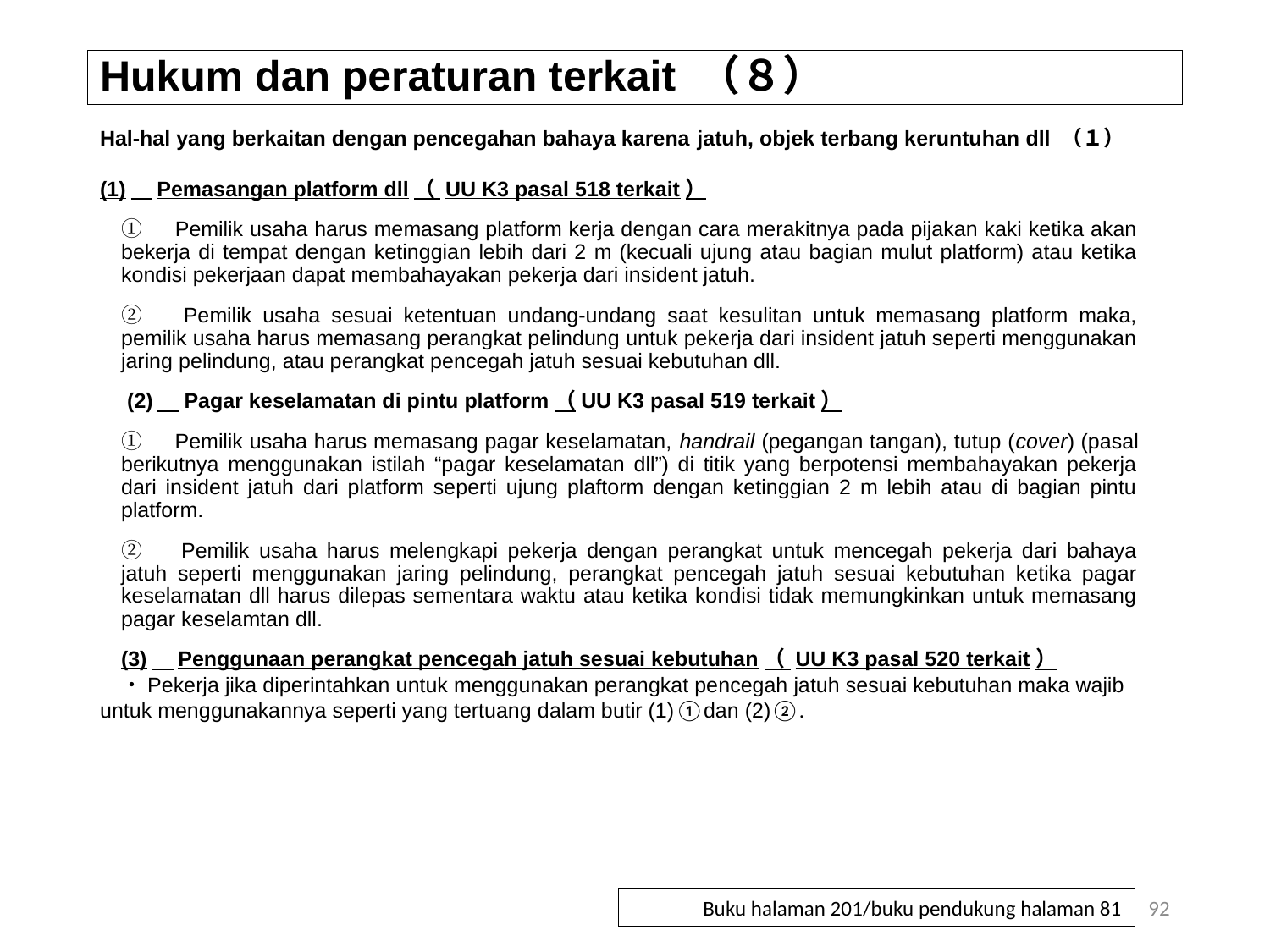

# Hukum dan peraturan terkait （８）
Hal-hal yang berkaitan dengan pencegahan bahaya karena jatuh, objek terbang keruntuhan dll （１）

(1)　Pemasangan platform dll（ UU K3 pasal 518 terkait）
①　Pemilik usaha harus memasang platform kerja dengan cara merakitnya pada pijakan kaki ketika akan bekerja di tempat dengan ketinggian lebih dari 2 m (kecuali ujung atau bagian mulut platform) atau ketika kondisi pekerjaan dapat membahayakan pekerja dari insident jatuh.
②　Pemilik usaha sesuai ketentuan undang-undang saat kesulitan untuk memasang platform maka, pemilik usaha harus memasang perangkat pelindung untuk pekerja dari insident jatuh seperti menggunakan jaring pelindung, atau perangkat pencegah jatuh sesuai kebutuhan dll.
 (2)　Pagar keselamatan di pintu platform（UU K3 pasal 519 terkait）
①　Pemilik usaha harus memasang pagar keselamatan, handrail (pegangan tangan), tutup (cover) (pasal berikutnya menggunakan istilah “pagar keselamatan dll”) di titik yang berpotensi membahayakan pekerja dari insident jatuh dari platform seperti ujung plaftorm dengan ketinggian 2 m lebih atau di bagian pintu platform.
②　Pemilik usaha harus melengkapi pekerja dengan perangkat untuk mencegah pekerja dari bahaya jatuh seperti menggunakan jaring pelindung, perangkat pencegah jatuh sesuai kebutuhan ketika pagar keselamatan dll harus dilepas sementara waktu atau ketika kondisi tidak memungkinkan untuk memasang pagar keselamtan dll.
(3)　Penggunaan perangkat pencegah jatuh sesuai kebutuhan（ UU K3 pasal 520 terkait）
　・Pekerja jika diperintahkan untuk menggunakan perangkat pencegah jatuh sesuai kebutuhan maka wajib untuk menggunakannya seperti yang tertuang dalam butir (1)①dan (2)②.
92
Buku halaman 201/buku pendukung halaman 81